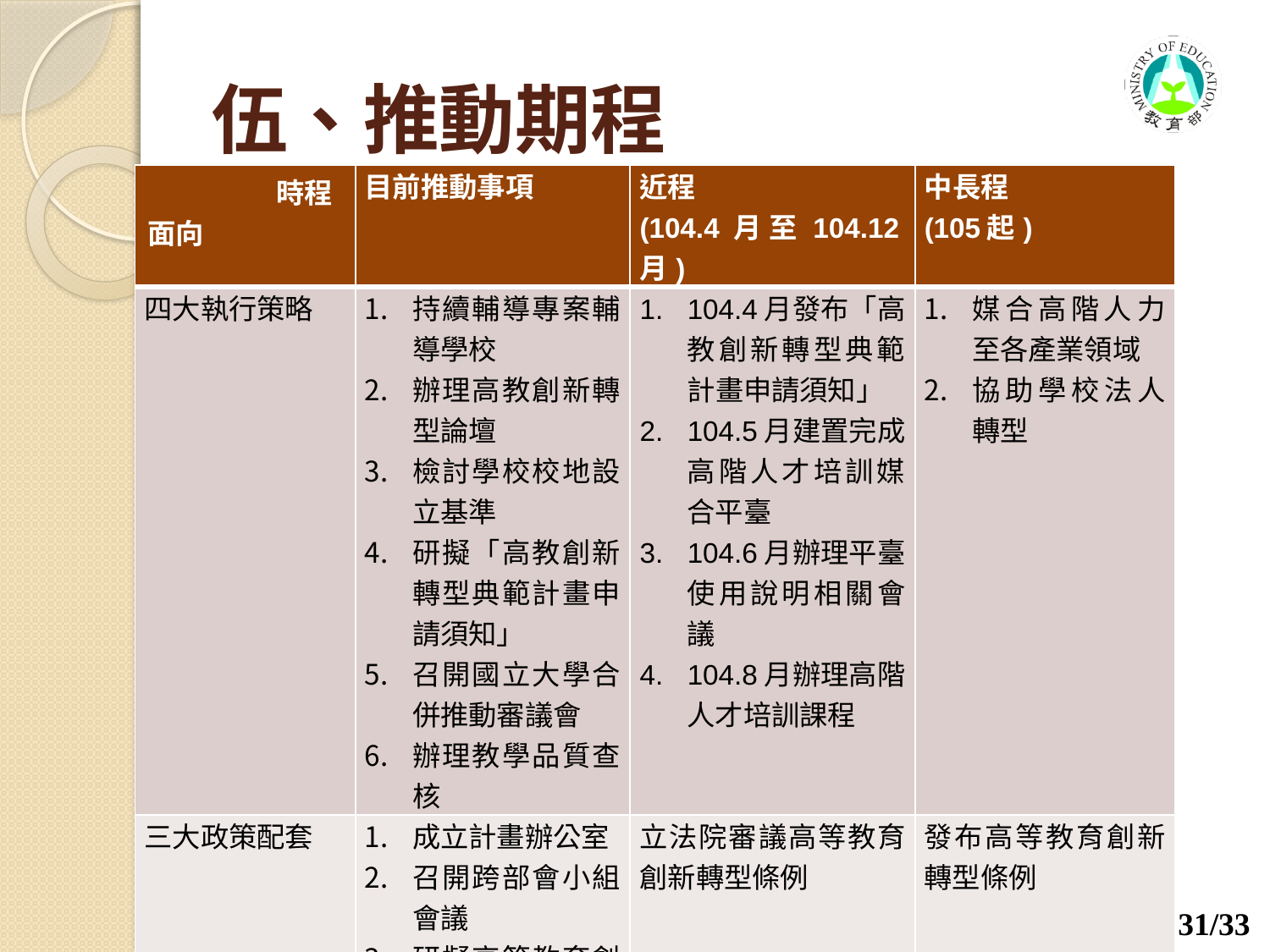

# 伍、推動期程
| 時程 面向 | 目前推動事項 | 近程 (104.4月至104.12月) | 中長程 (105起) |
| --- | --- | --- | --- |
| 四大執行策略 | 持續輔導專案輔導學校 辦理高教創新轉型論壇 檢討學校校地設立基準 研擬「高教創新轉型典範計畫申請須知」 召開國立大學合併推動審議會 辦理教學品質查核 | 104.4月發布「高教創新轉型典範計畫申請須知」 104.5月建置完成高階人才培訓媒合平臺 104.6月辦理平臺使用說明相關會議 104.8月辦理高階人才培訓課程 | 媒合高階人力至各產業領域 協助學校法人轉型 |
| 三大政策配套 | 成立計畫辦公室 召開跨部會小組會議 研擬高等教育創新轉型條例草案 | 立法院審議高等教育創新轉型條例 | 發布高等教育創新轉型條例 |